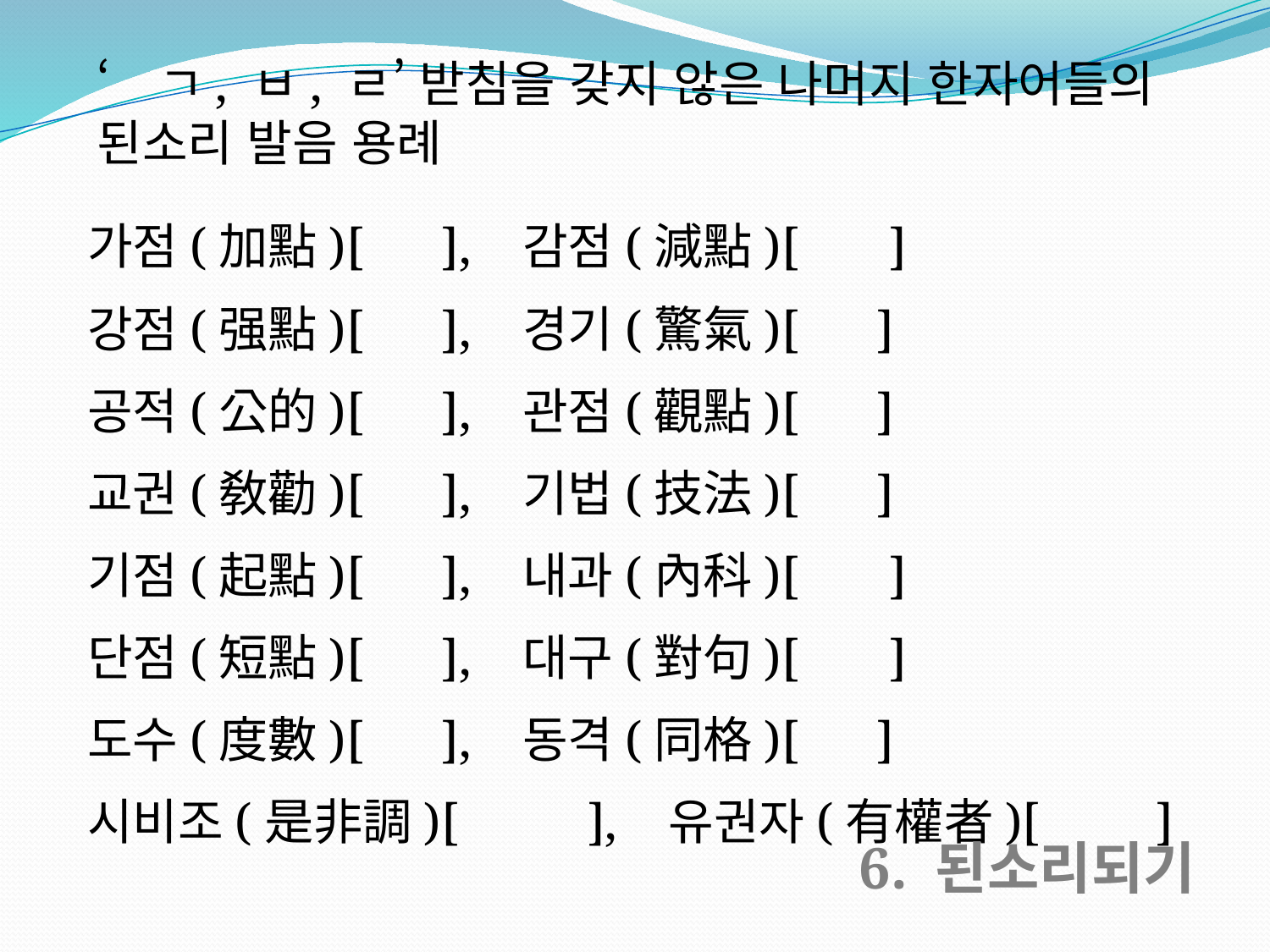

‘ㄱ, ㅂ, ㄹ’ 받침을 갖지 않은 나머지 한자어들의
된소리 발음 용례
가점(加點)[      ],   감점(減點)[       ]
강점(强點)[      ],   경기(驚氣)[      ]
공적(公的)[      ],   관점(觀點)[      ]
교권(敎勸)[      ],   기법(技法)[      ]
기점(起點)[      ],   내과(內科)[       ]
단점(短點)[      ],   대구(對句)[       ]
도수(度數)[      ],   동격(同格)[      ]
시비조(是非調)[          ],   유권자(有權者)[         ]

6. 된소리되기